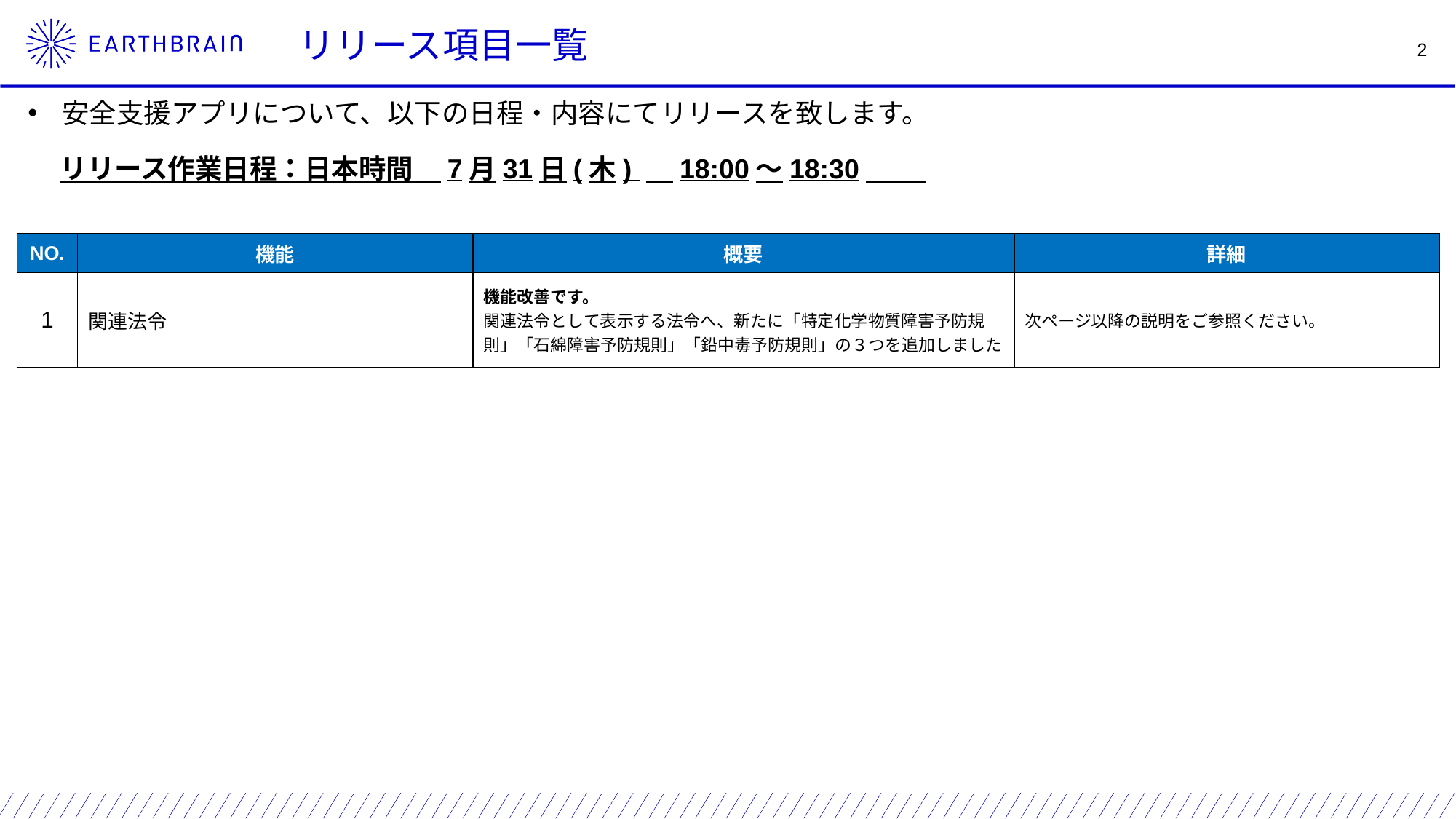

リリース項目一覧
安全支援アプリについて、以下の日程・内容にてリリースを致します。
リリース作業日程：日本時間　7月31日(木) 　18:00～18:30
| NO. | 機能 | 概要 | 詳細 |
| --- | --- | --- | --- |
| 1 | 関連法令 | 機能改善です。 関連法令として表示する法令へ、新たに「特定化学物質障害予防規則」「石綿障害予防規則」「鉛中毒予防規則」の３つを追加しました | 次ページ以降の説明をご参照ください。 |